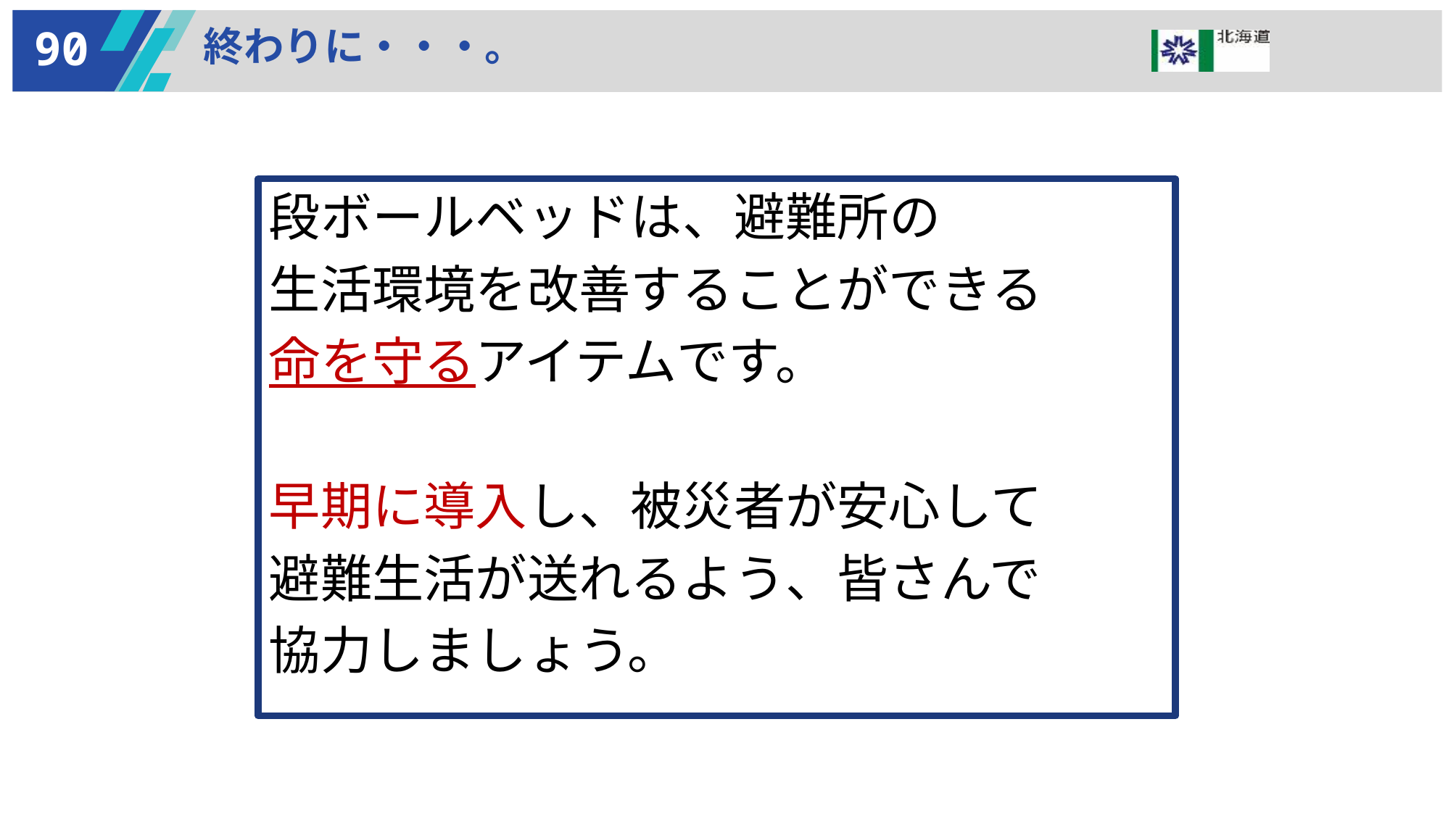

90
終わりに・・・。
段ボールベッドは、避難所の
生活環境を改善することができる
命を守るアイテムです。

早期に導入し、被災者が安心して
避難生活が送れるよう、皆さんで
協力しましょう。